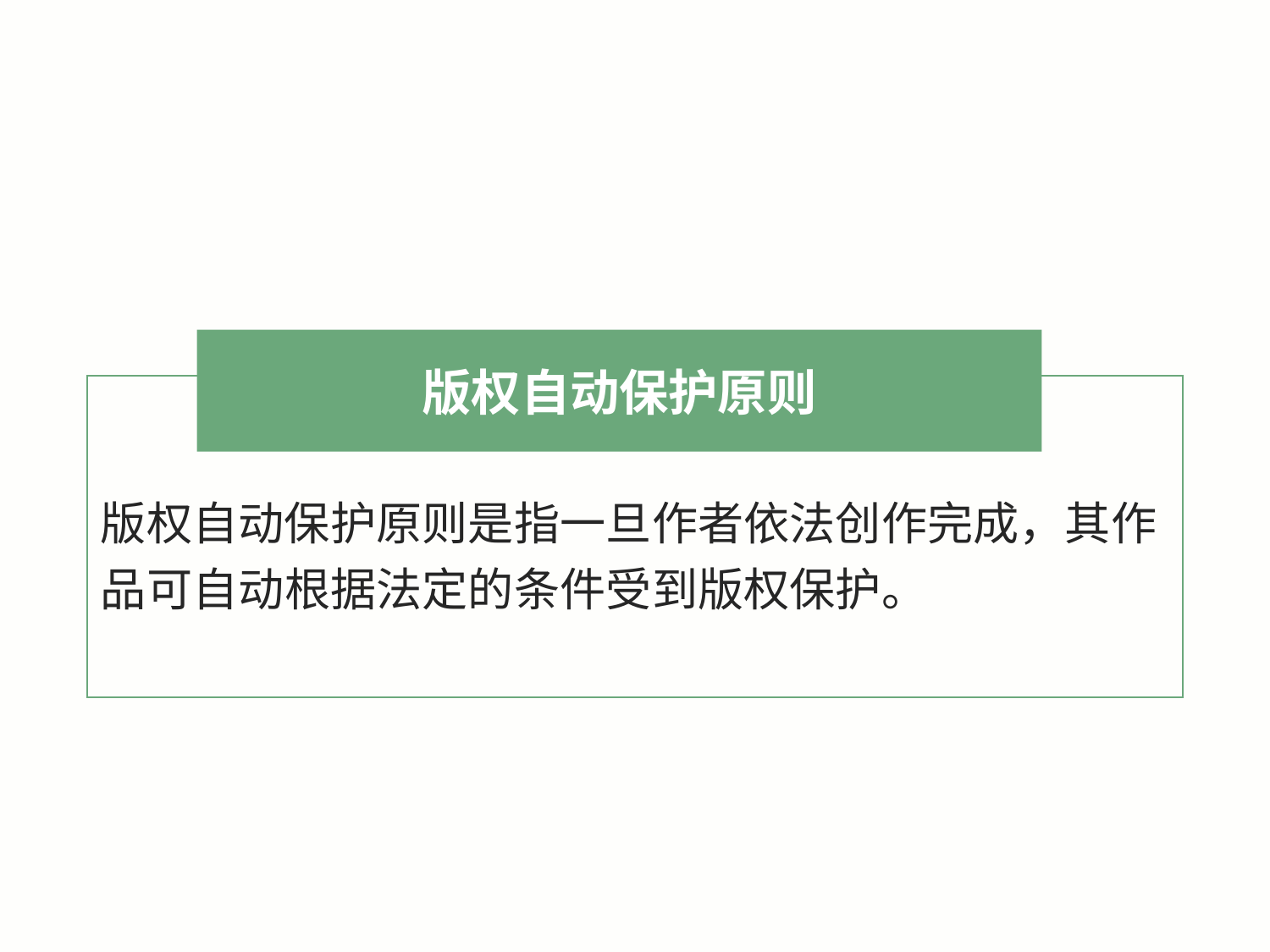

版权自动保护原则

版权自动保护原则是指一旦作者依法创作完成，其作品可自动根据法定的条件受到版权保护。